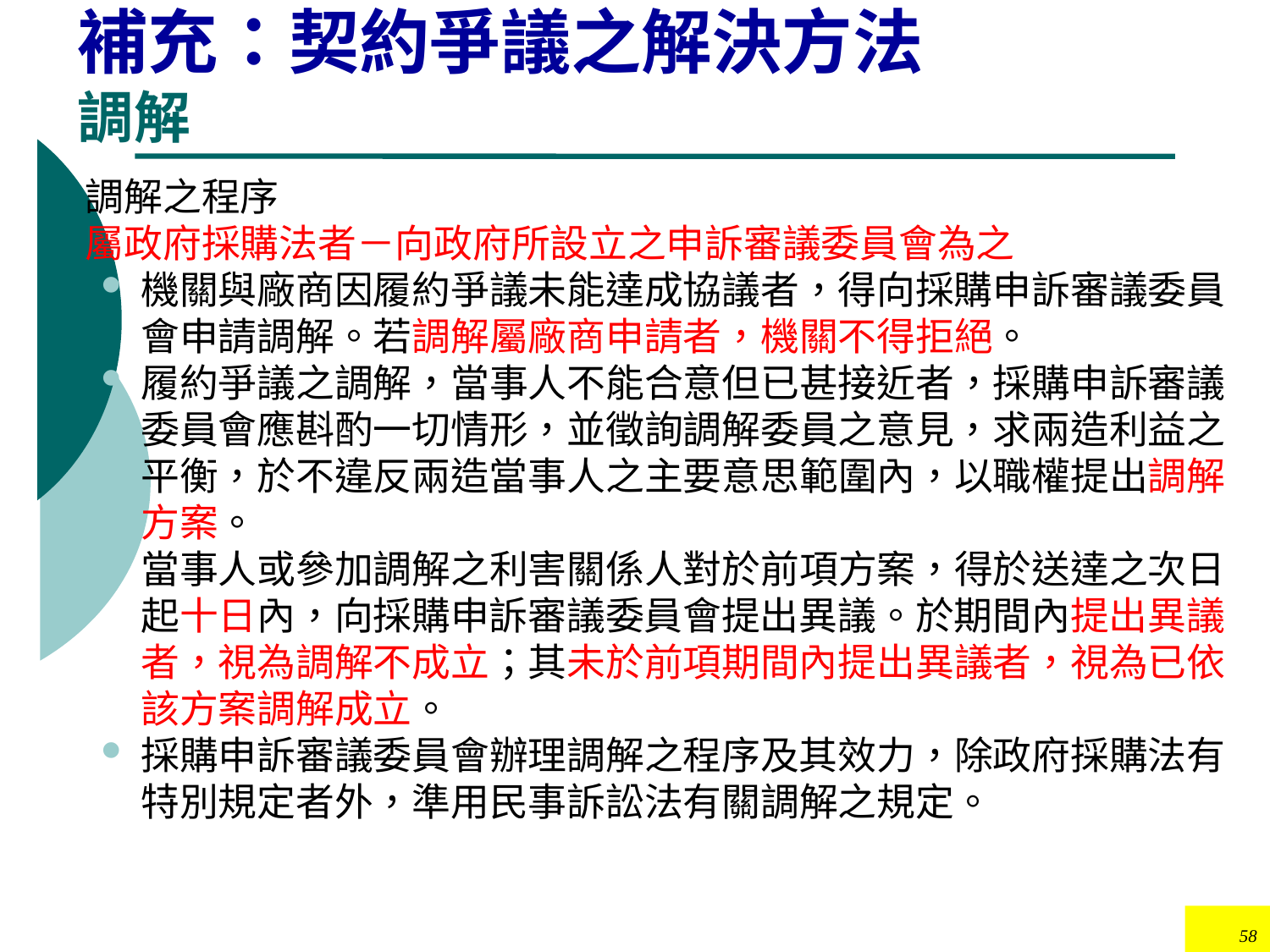

# 補充：契約爭議之解決方法 調解
調解之程序
屬政府採購法者－向政府所設立之申訴審議委員會為之
機關與廠商因履約爭議未能達成協議者，得向採購申訴審議委員會申請調解。若調解屬廠商申請者，機關不得拒絕。
履約爭議之調解，當事人不能合意但已甚接近者，採購申訴審議委員會應斟酌一切情形，並徵詢調解委員之意見，求兩造利益之平衡，於不違反兩造當事人之主要意思範圍內，以職權提出調解方案。
當事人或參加調解之利害關係人對於前項方案，得於送達之次日起十日內，向採購申訴審議委員會提出異議。於期間內提出異議者，視為調解不成立；其未於前項期間內提出異議者，視為已依該方案調解成立。
採購申訴審議委員會辦理調解之程序及其效力，除政府採購法有特別規定者外，準用民事訴訟法有關調解之規定。
58